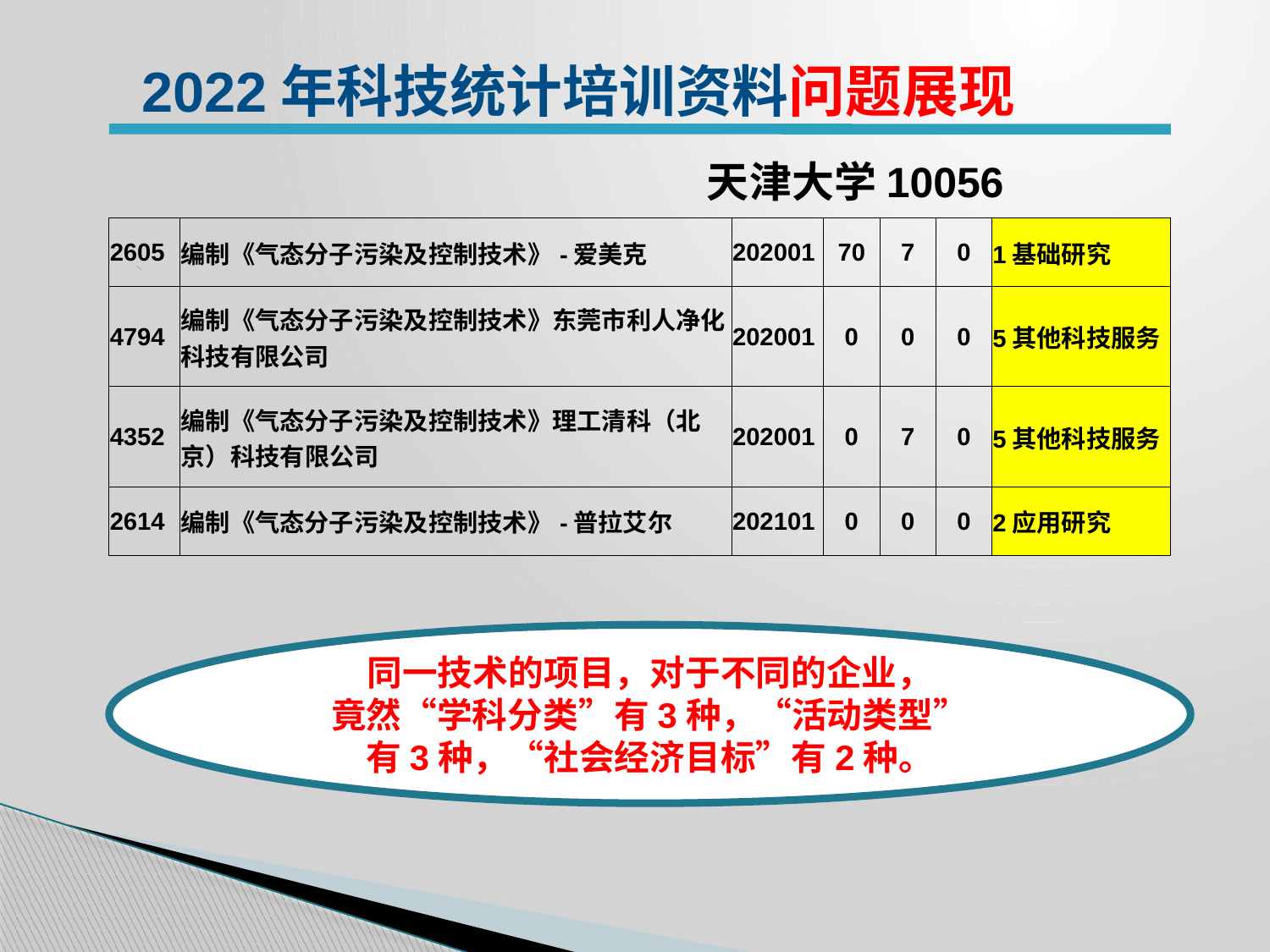

2022年科技统计培训资料问题展现
 天津大学10056
| 2605 | 编制《气态分子污染及控制技术》-爱美克 | 202001 | 70 | 7 | 0 | 1基础研究 |
| --- | --- | --- | --- | --- | --- | --- |
| 4794 | 编制《气态分子污染及控制技术》东莞市利人净化科技有限公司 | 202001 | 0 | 0 | 0 | 5其他科技服务 |
| 4352 | 编制《气态分子污染及控制技术》理工清科（北京）科技有限公司 | 202001 | 0 | 7 | 0 | 5其他科技服务 |
| 2614 | 编制《气态分子污染及控制技术》-普拉艾尔 | 202101 | 0 | 0 | 0 | 2应用研究 |
同一技术的项目，对于不同的企业，
竟然“学科分类”有3种，“活动类型”
有3种，“社会经济目标”有2种。